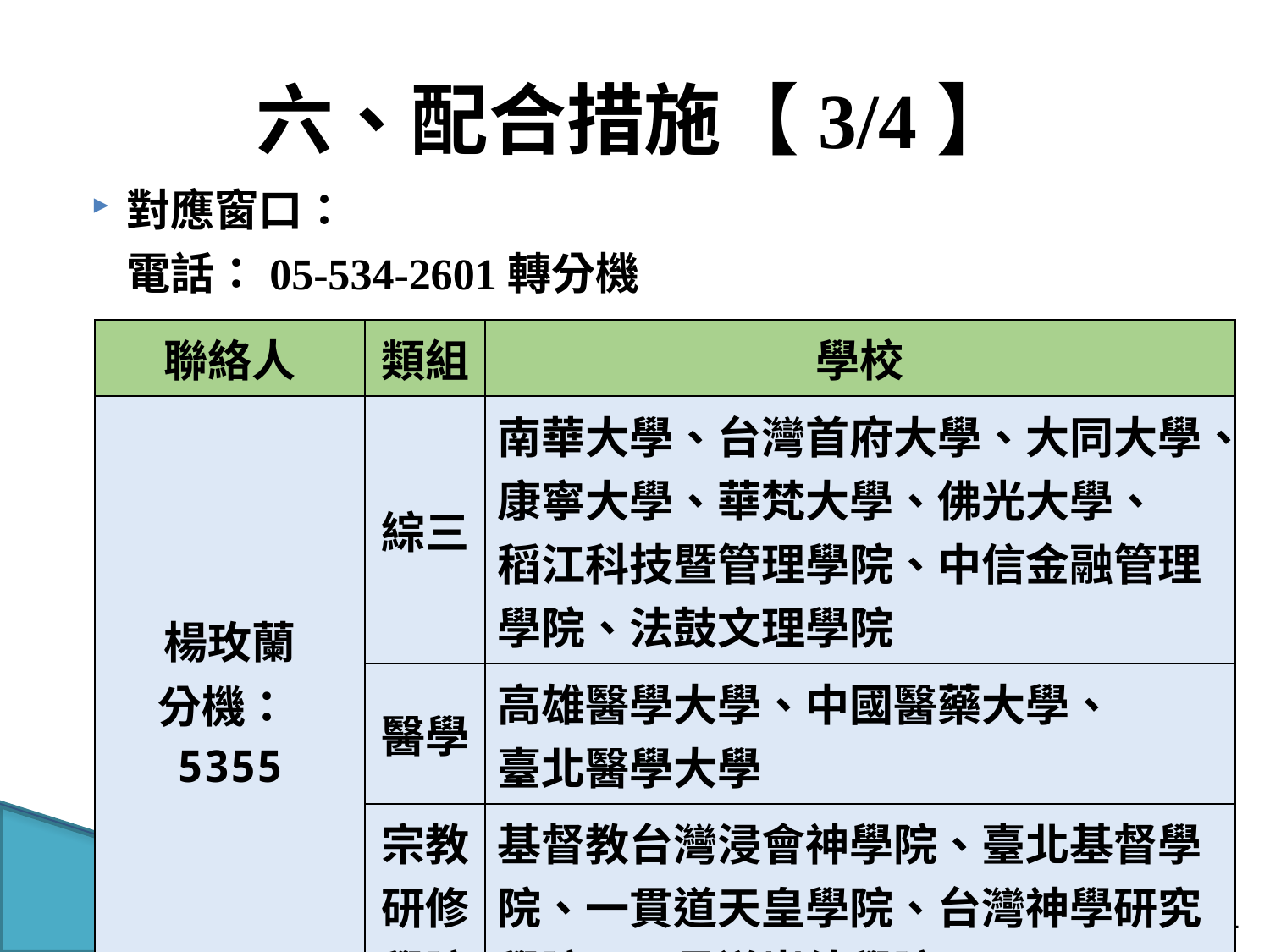

# 六、配合措施【3/4】
對應窗口：
電話：05-534-2601轉分機

| 聯絡人 | 類組 | 學校 |
| --- | --- | --- |
| 楊玫蘭 分機：5355 | 綜三 | 南華大學、台灣首府大學、大同大學、康寧大學、華梵大學、佛光大學、 稻江科技暨管理學院、中信金融管理學院、法鼓文理學院 |
|  | 醫學 | 高雄醫學大學、中國醫藥大學、 臺北醫學大學 |
|  | 宗教研修學院 | 基督教台灣浸會神學院、臺北基督學院、一貫道天皇學院、台灣神學研究學院、一貫道崇德學院 |
31